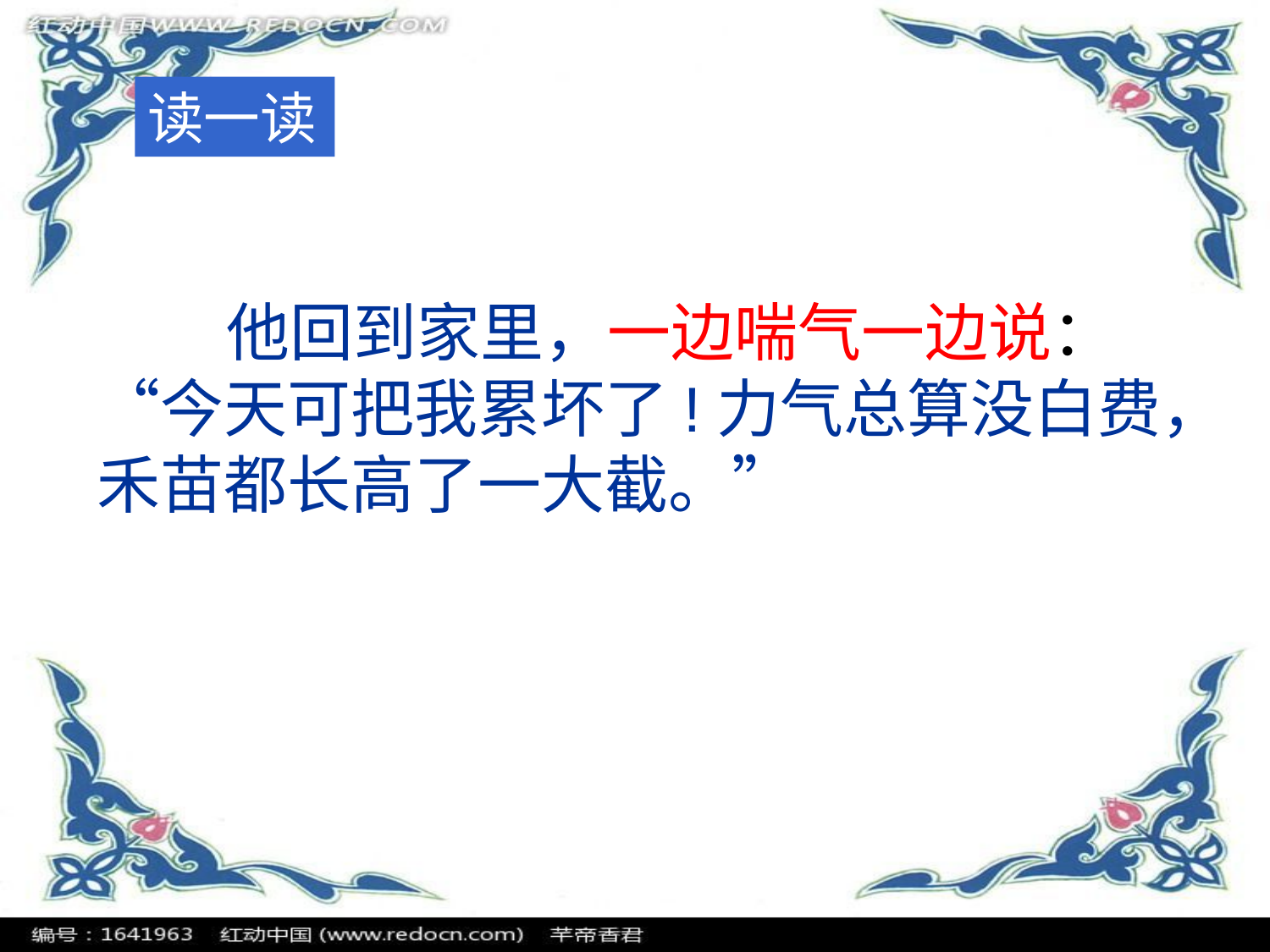

读一读
        他回到家里，一边喘气一边说：“今天可把我累坏了!力气总算没白费，禾苗都长高了一大截。”